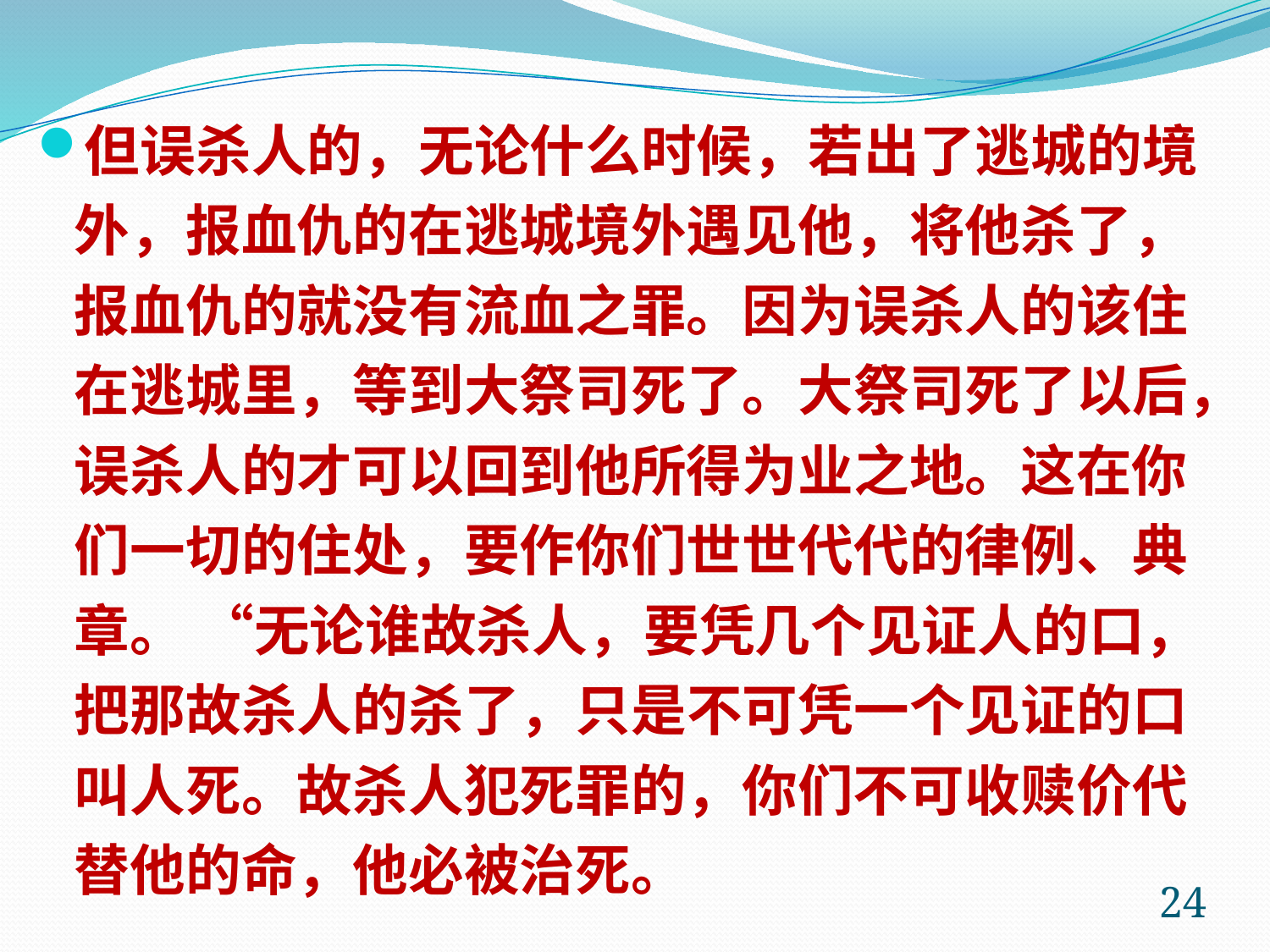

但误杀人的，无论什么时候，若出了逃城的境外，报血仇的在逃城境外遇见他，将他杀了，报血仇的就没有流血之罪。因为误杀人的该住在逃城里，等到大祭司死了。大祭司死了以后，误杀人的才可以回到他所得为业之地。这在你们一切的住处，要作你们世世代代的律例、典章。 “无论谁故杀人，要凭几个见证人的口，把那故杀人的杀了，只是不可凭一个见证的口叫人死。故杀人犯死罪的，你们不可收赎价代替他的命，他必被治死。

24